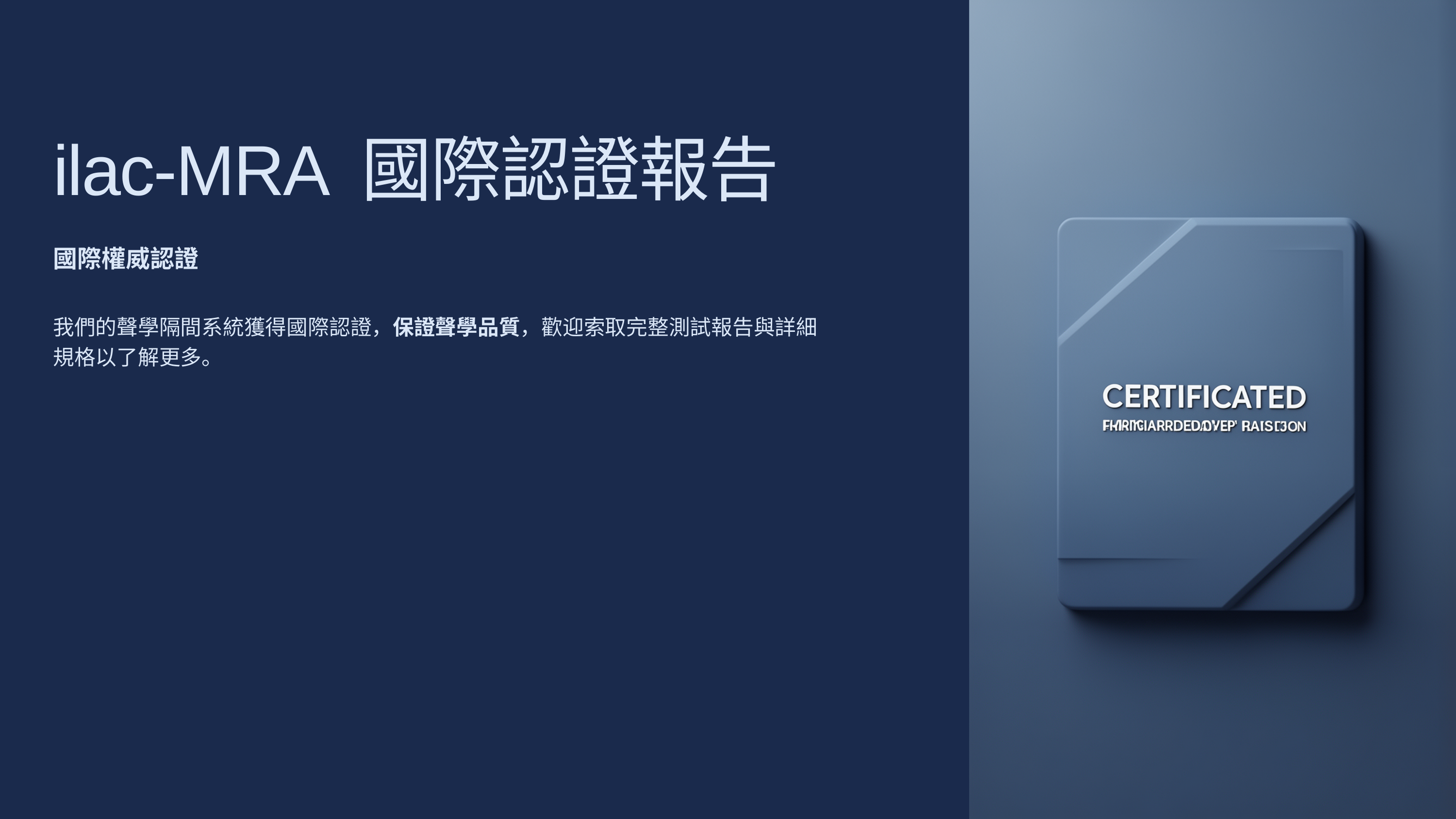

ilac-MRA 國際認證報告
國際權威認證
我們的聲學隔間系統獲得國際認證，保證聲學品質，歡迎索取完整測試報告與詳細規格以了解更多。